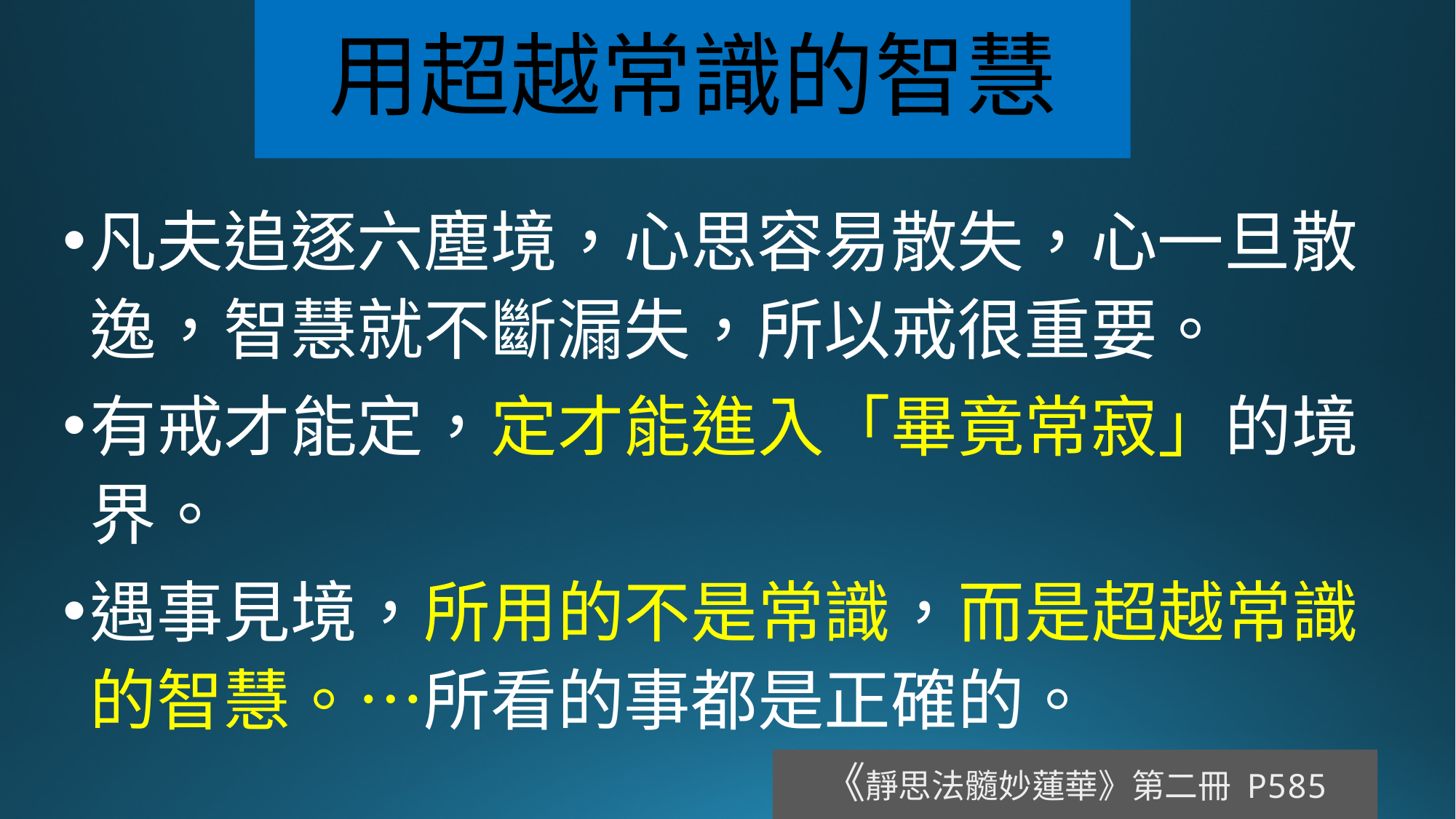

# 用超越常識的智慧
凡夫追逐六塵境，心思容易散失，心一旦散逸，智慧就不斷漏失，所以戒很重要。
有戒才能定，定才能進入「畢竟常寂」的境界。
遇事見境，所用的不是常識，而是超越常識的智慧。…所看的事都是正確的。

《靜思法髓妙蓮華》第二冊 P585